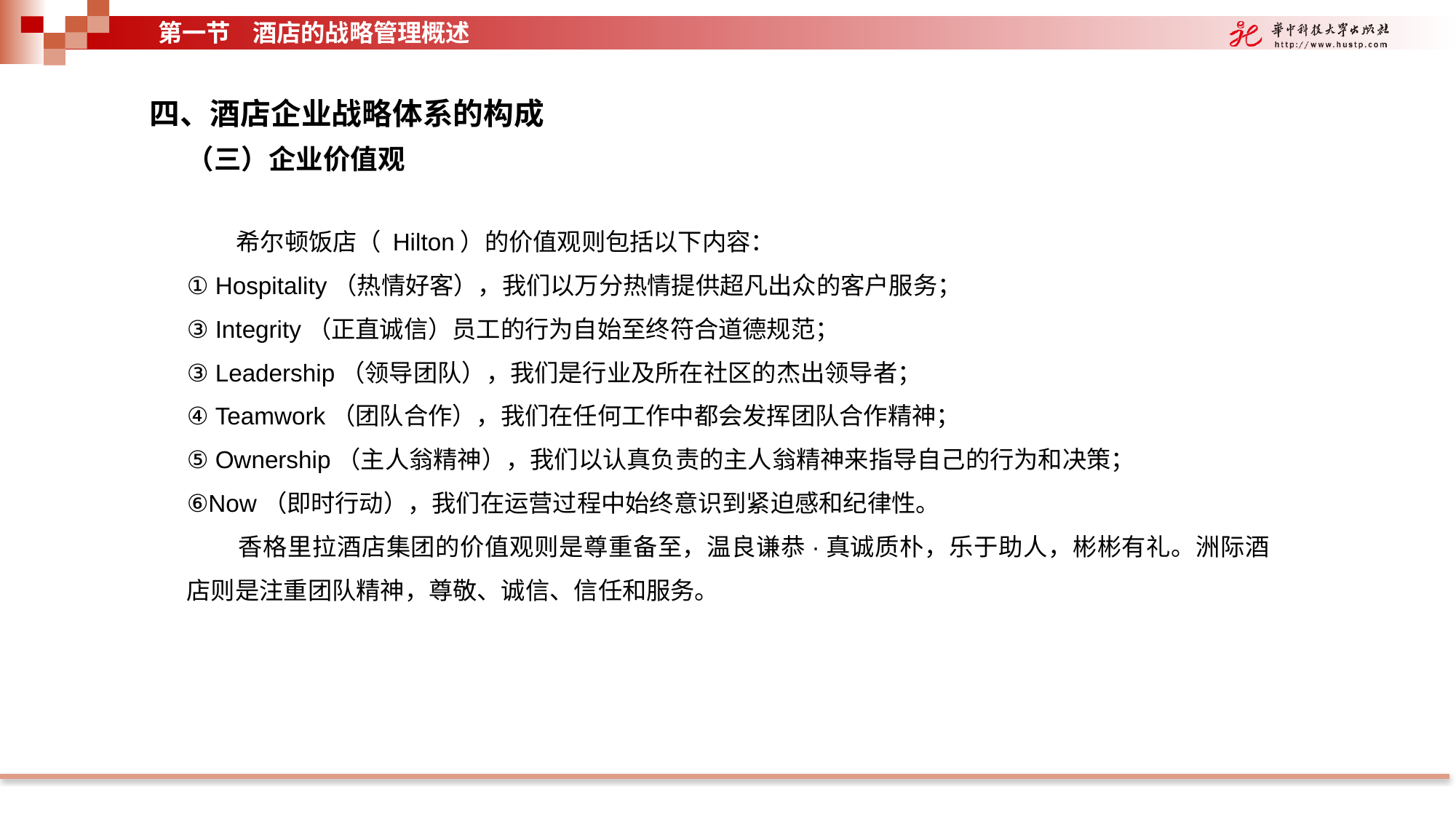

第一节    酒店的战略管理概述
四、酒店企业战略体系的构成
（三）企业价值观
        希尔顿饭店（ Hilton）的价值观则包括以下内容：
① Hospitality（热情好客），我们以万分热情提供超凡出众的客户服务；
③ Integrity（正直诚信）员工的行为自始至终符合道德规范；
③ Leadership（领导团队），我们是行业及所在社区的杰出领导者；
④ Teamwork（团队合作），我们在任何工作中都会发挥团队合作精神；
⑤ Ownership（主人翁精神），我们以认真负责的主人翁精神来指导自己的行为和决策；
⑥Now（即时行动），我们在运营过程中始终意识到紧迫感和纪律性。
香格里拉酒店集团的价值观则是尊重备至，温良谦恭·真诚质朴，乐于助人，彬彬有礼。洲际酒店则是注重团队精神，尊敬、诚信、信任和服务。